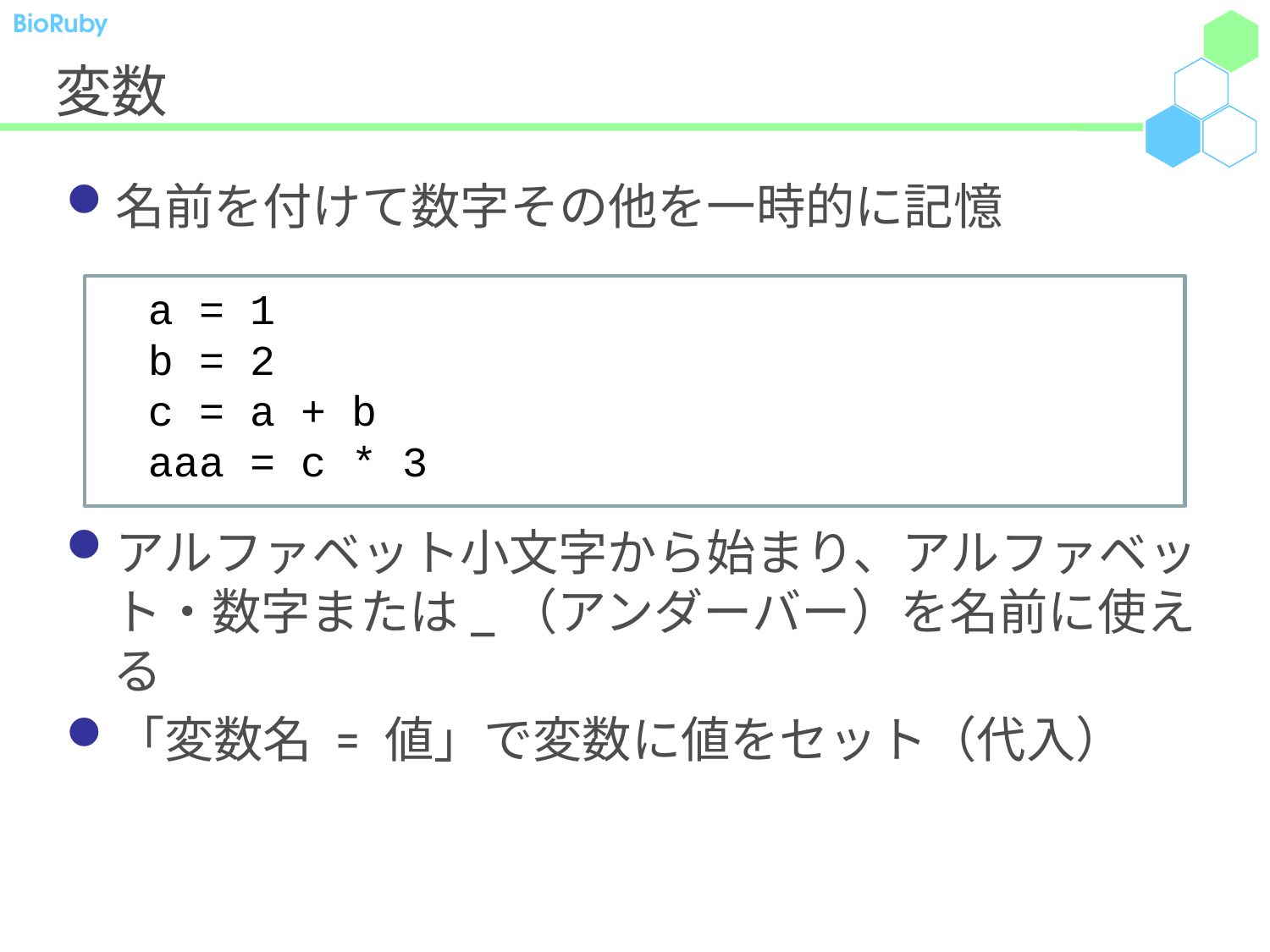

# 変数
名前を付けて数字その他を一時的に記憶

アルファベット小文字から始まり、アルファベット・数字または_（アンダーバー）を名前に使える
「変数名 = 値」で変数に値をセット（代入）
  a = 1
  b = 2
  c = a + b
  aaa = c * 3